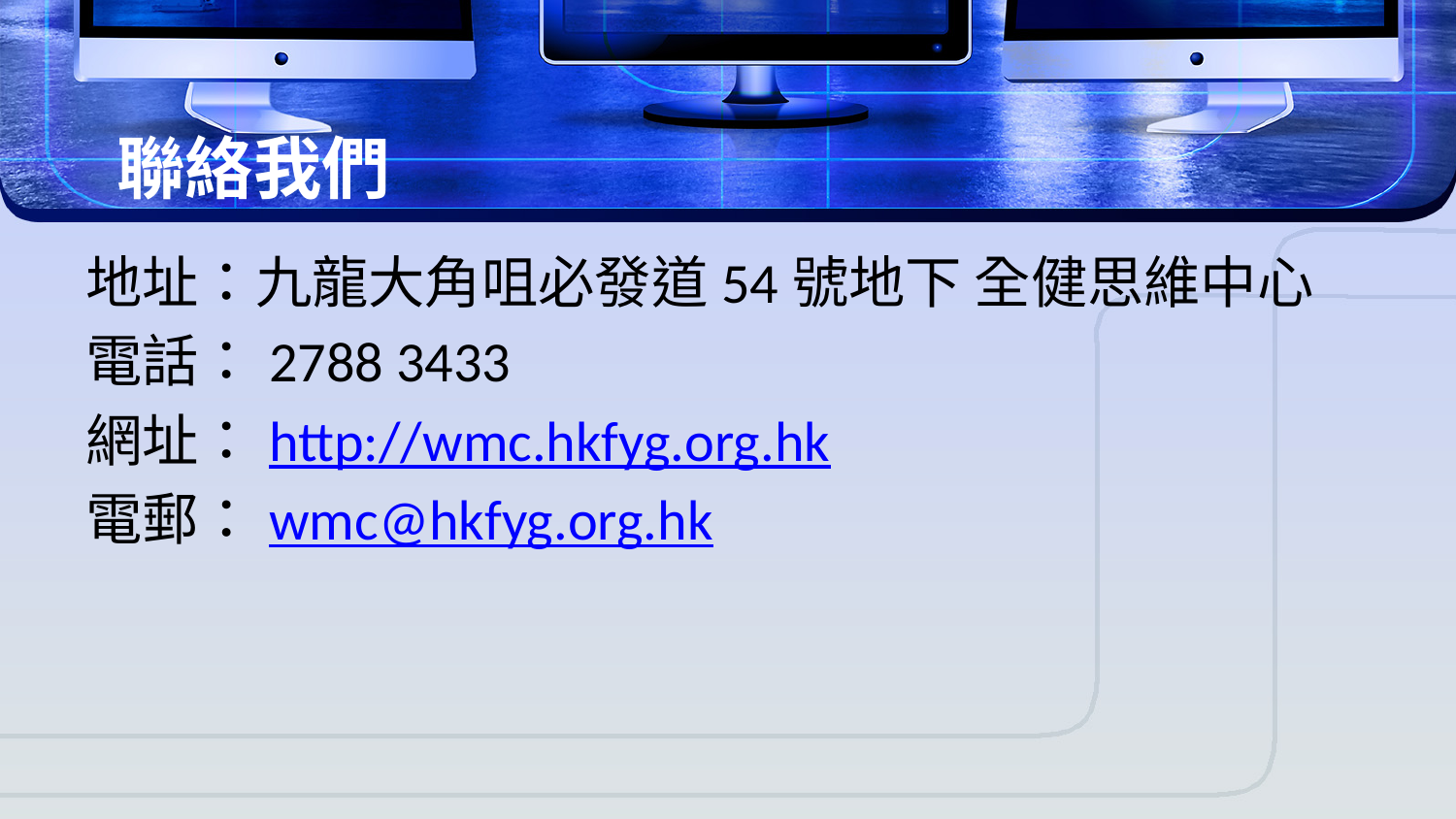

# 聯絡我們
地址：九龍大角咀必發道54號地下 全健思維中心
電話：2788 3433
網址：http://wmc.hkfyg.org.hk
電郵：wmc@hkfyg.org.hk